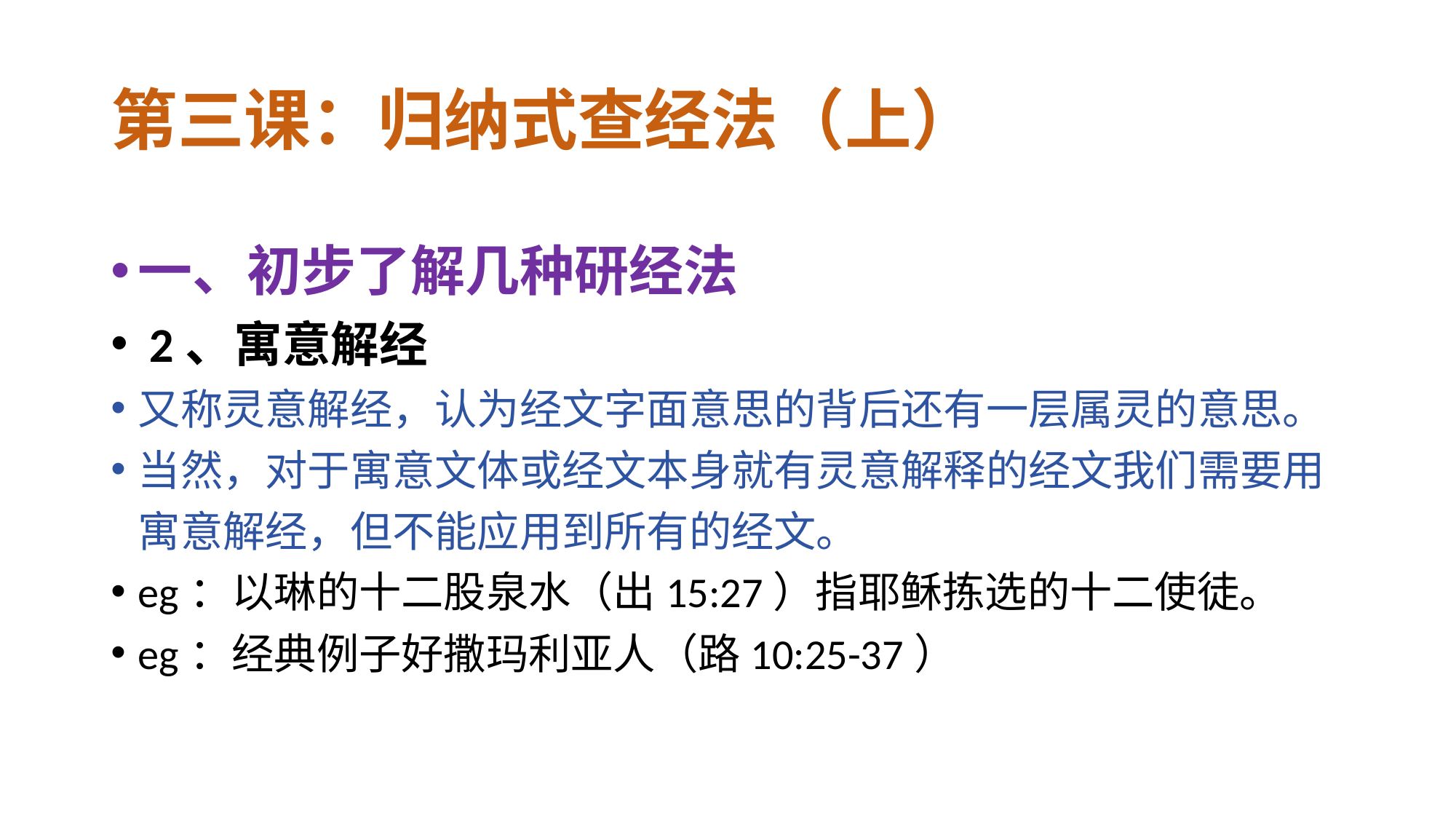

# 第三课：归纳式查经法（上）
一、初步了解几种研经法
 2、寓意解经
又称灵意解经，认为经文字面意思的背后还有一层属灵的意思。
当然，对于寓意文体或经文本身就有灵意解释的经文我们需要用寓意解经，但不能应用到所有的经文。
eg：以琳的十二股泉水（出15:27）指耶稣拣选的十二使徒。
eg：经典例子好撒玛利亚人（路10:25-37）